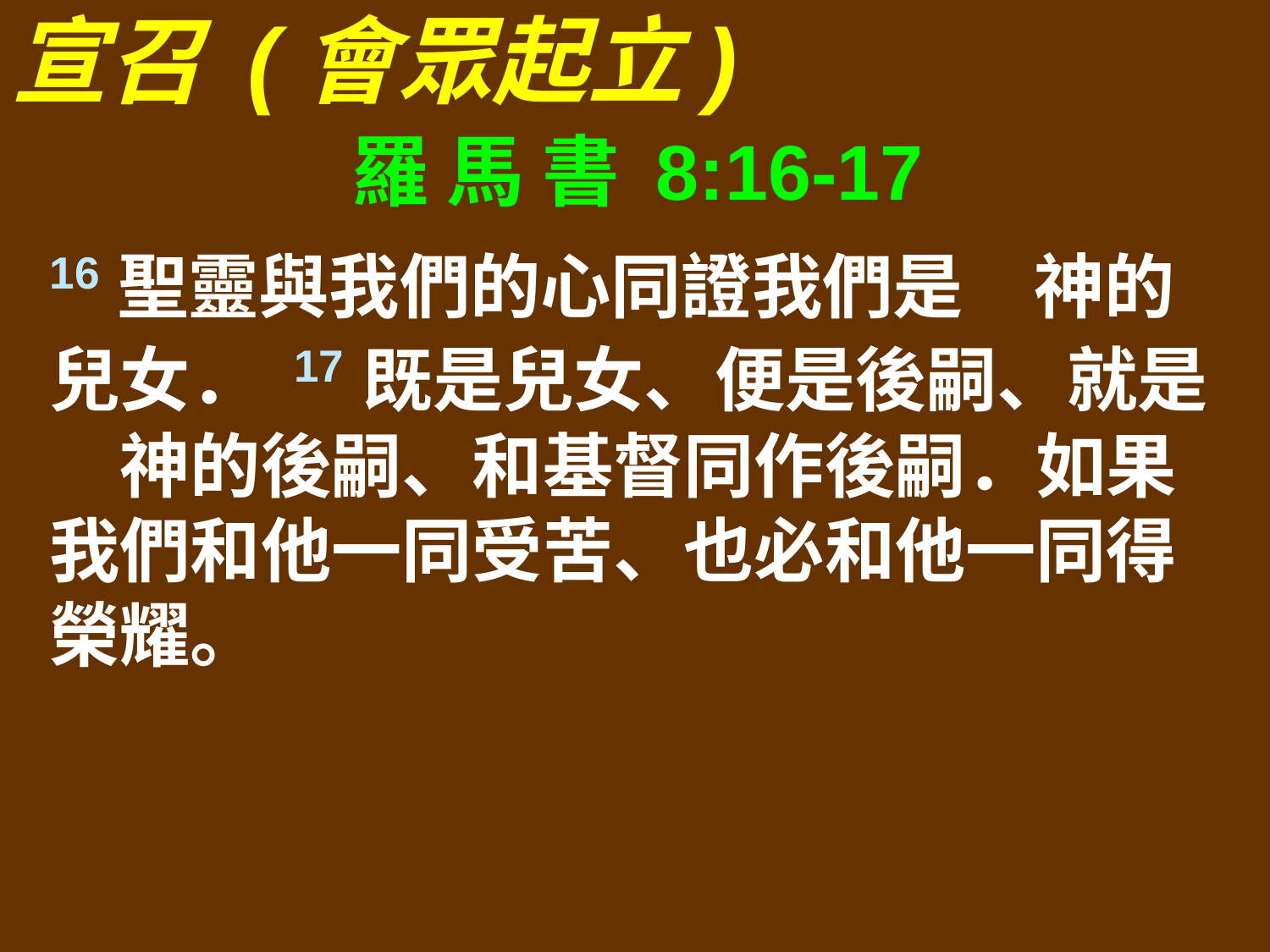

宣召 (會眾起立)
羅 馬 書 8:16-17
16聖靈與我們的心同證我們是　神的兒女． 17既是兒女、便是後嗣、就是　神的後嗣、和基督同作後嗣．如果我們和他一同受苦、也必和他一同得榮耀。